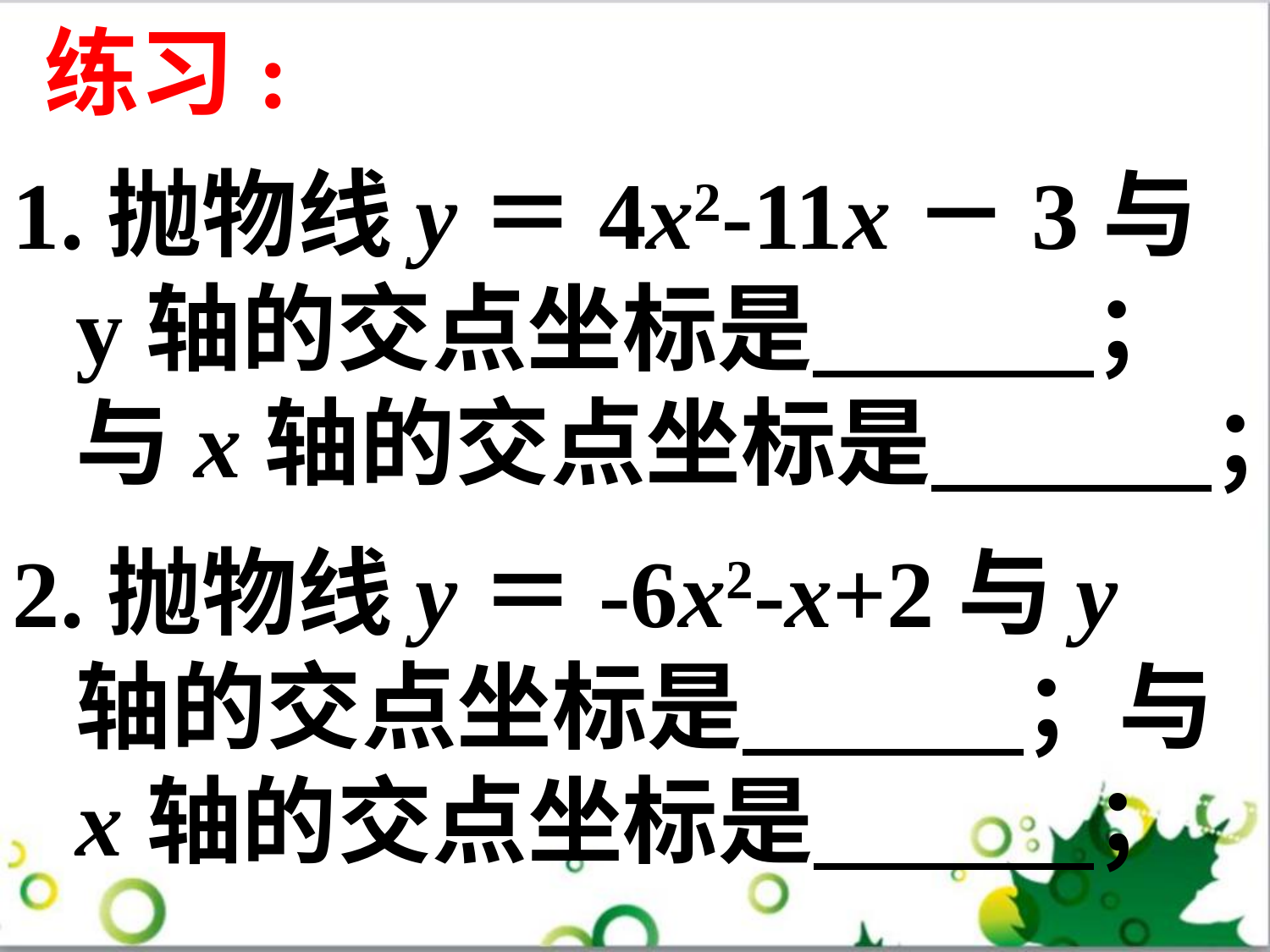

练习:
1.抛物线y＝4x2-11x－3与y轴的交点坐标是             ；    与x轴的交点坐标是             ；
2.抛物线y＝-6x2-x+2与y轴的交点坐标是             ；与x轴的交点坐标是             ；